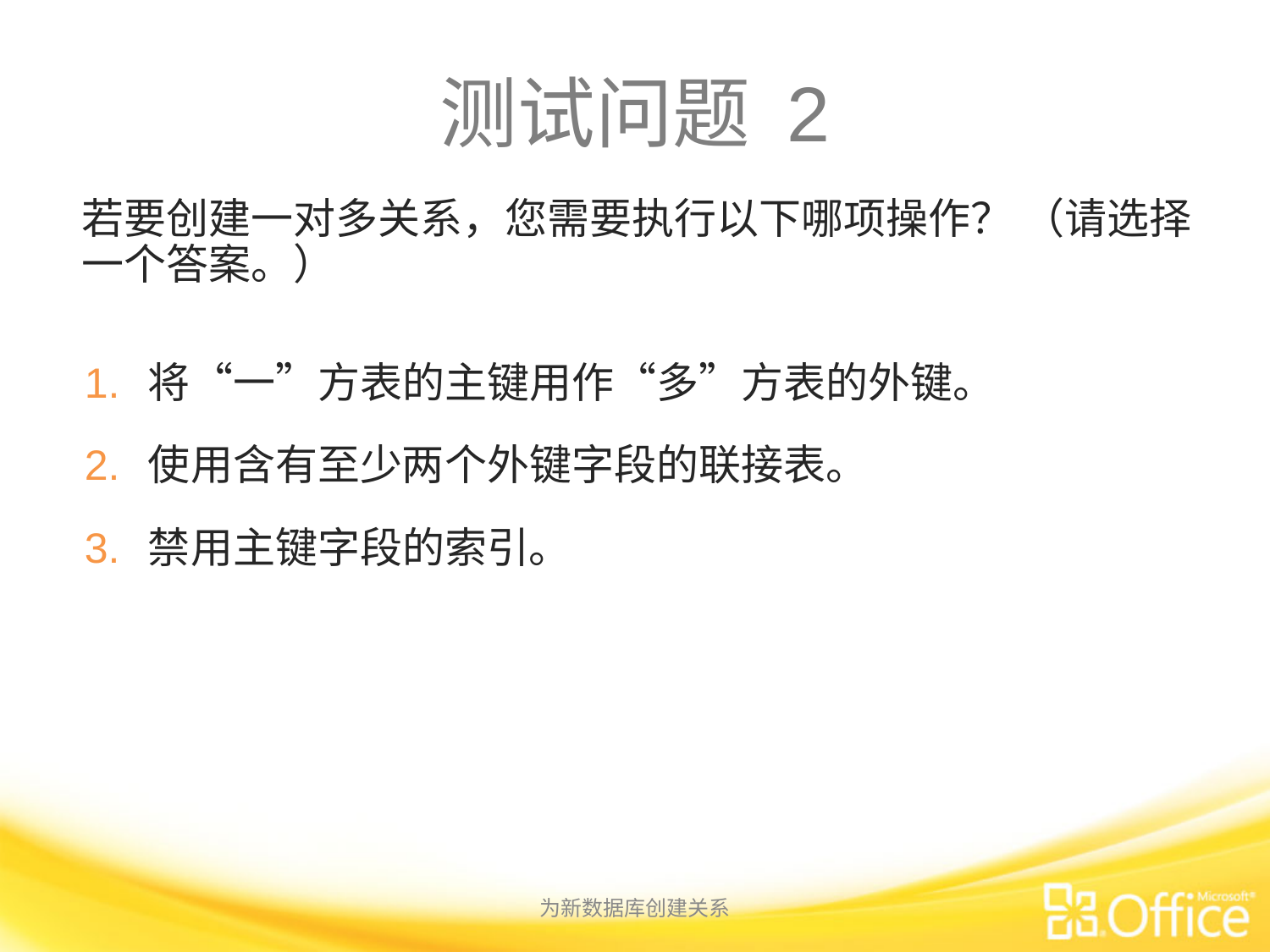

# 测试问题 2
若要创建一对多关系，您需要执行以下哪项操作？ （请选择一个答案。）
将“一”方表的主键用作“多”方表的外键。
使用含有至少两个外键字段的联接表。
禁用主键字段的索引。
为新数据库创建关系